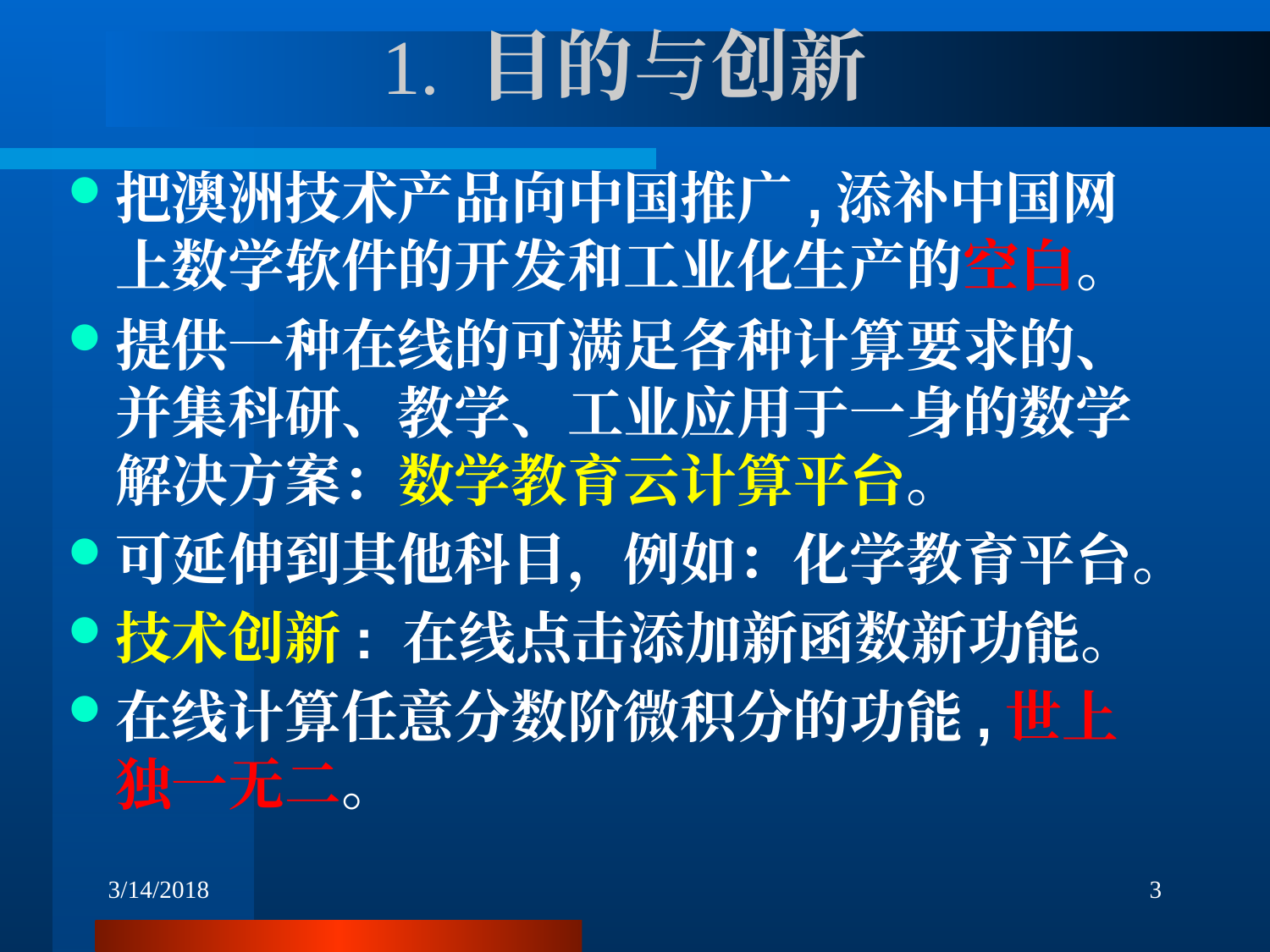

# 1. 目的与创新
把澳洲技术产品向中国推广,添补中国网上数学软件的开发和工业化生产的空白。
提供一种在线的可满足各种计算要求的、并集科研、教学、工业应用于一身的数学解决方案：数学教育云计算平台。
可延伸到其他科目，例如：化学教育平台。
技术创新: 在线点击添加新函数新功能。
在线计算任意分数阶微积分的功能,世上独一无二。

3/14/2018
3